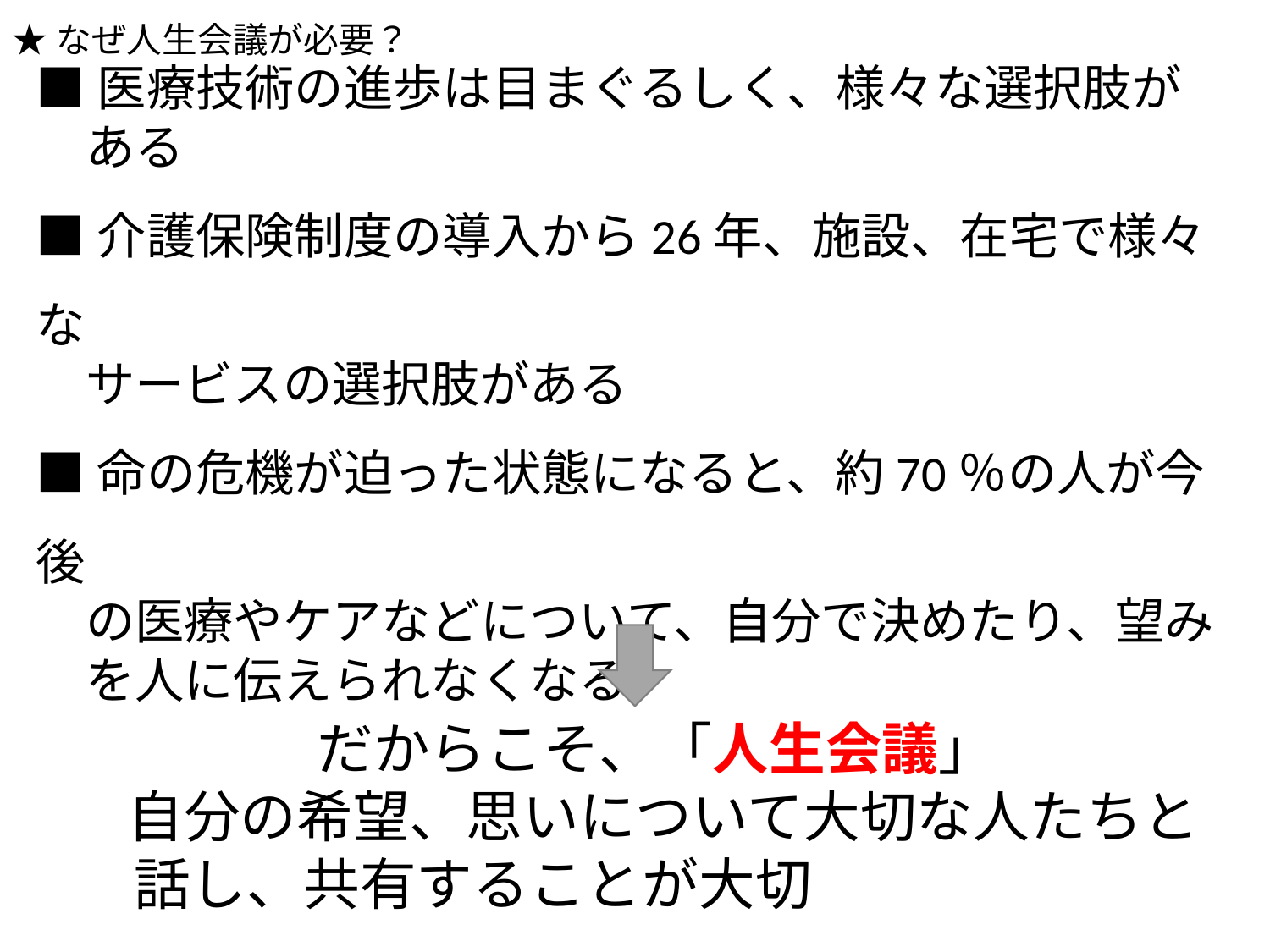

★なぜ人生会議が必要？
■医療技術の進歩は目まぐるしく、様々な選択肢が
　ある
■介護保険制度の導入から26年、施設、在宅で様々な
　サービスの選択肢がある
■命の危機が迫った状態になると、約70％の人が今後
　の医療やケアなどについて、自分で決めたり、望み
　を人に伝えられなくなる

　だからこそ、「人生会議」
　自分の希望、思いについて大切な人たちと
　   話し、共有することが大切